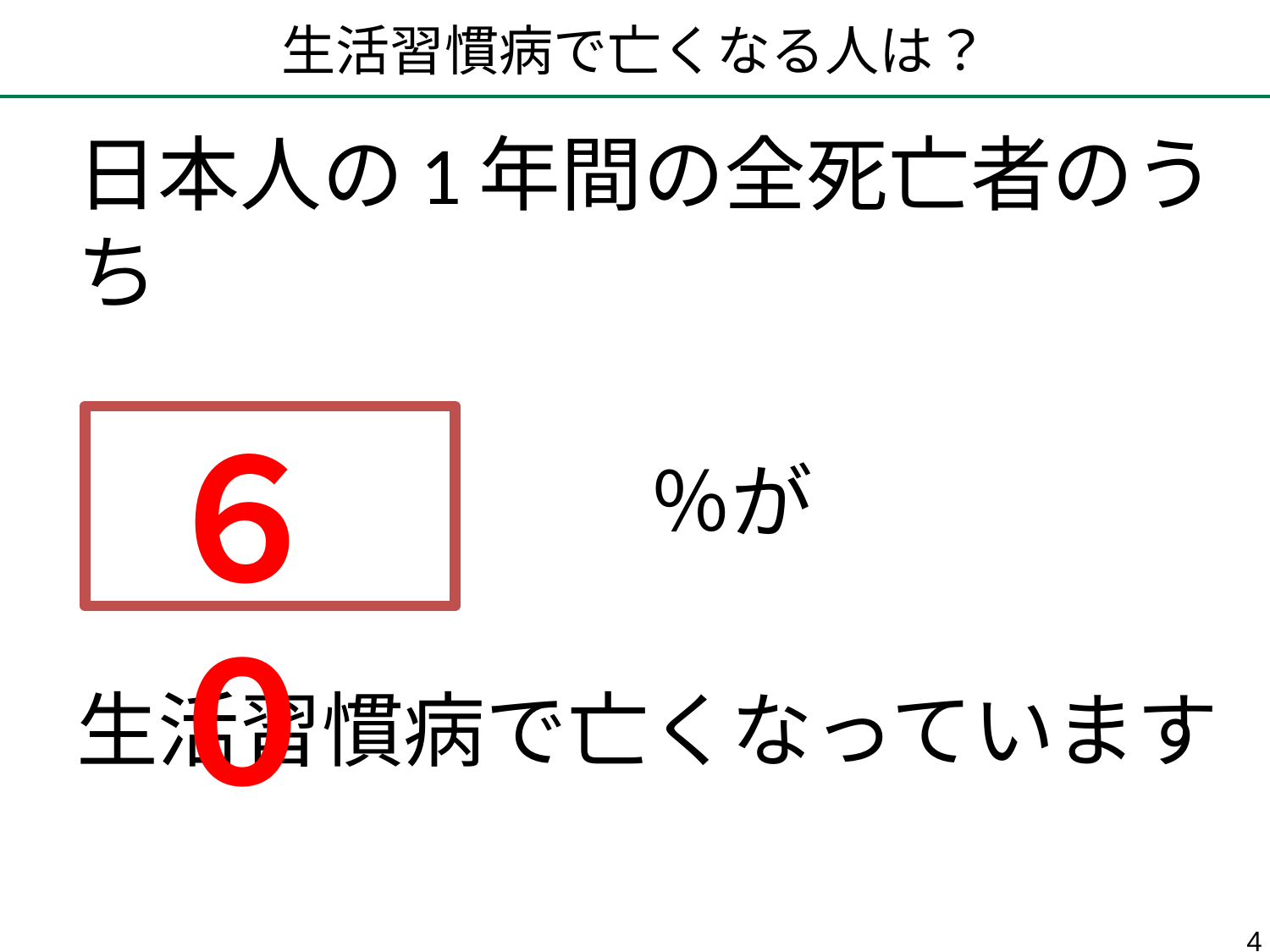

# 生活習慣病で亡くなる人は？
日本人の1年間の全死亡者のうち

　　　　　　　％が

生活習慣病で亡くなっています

６０